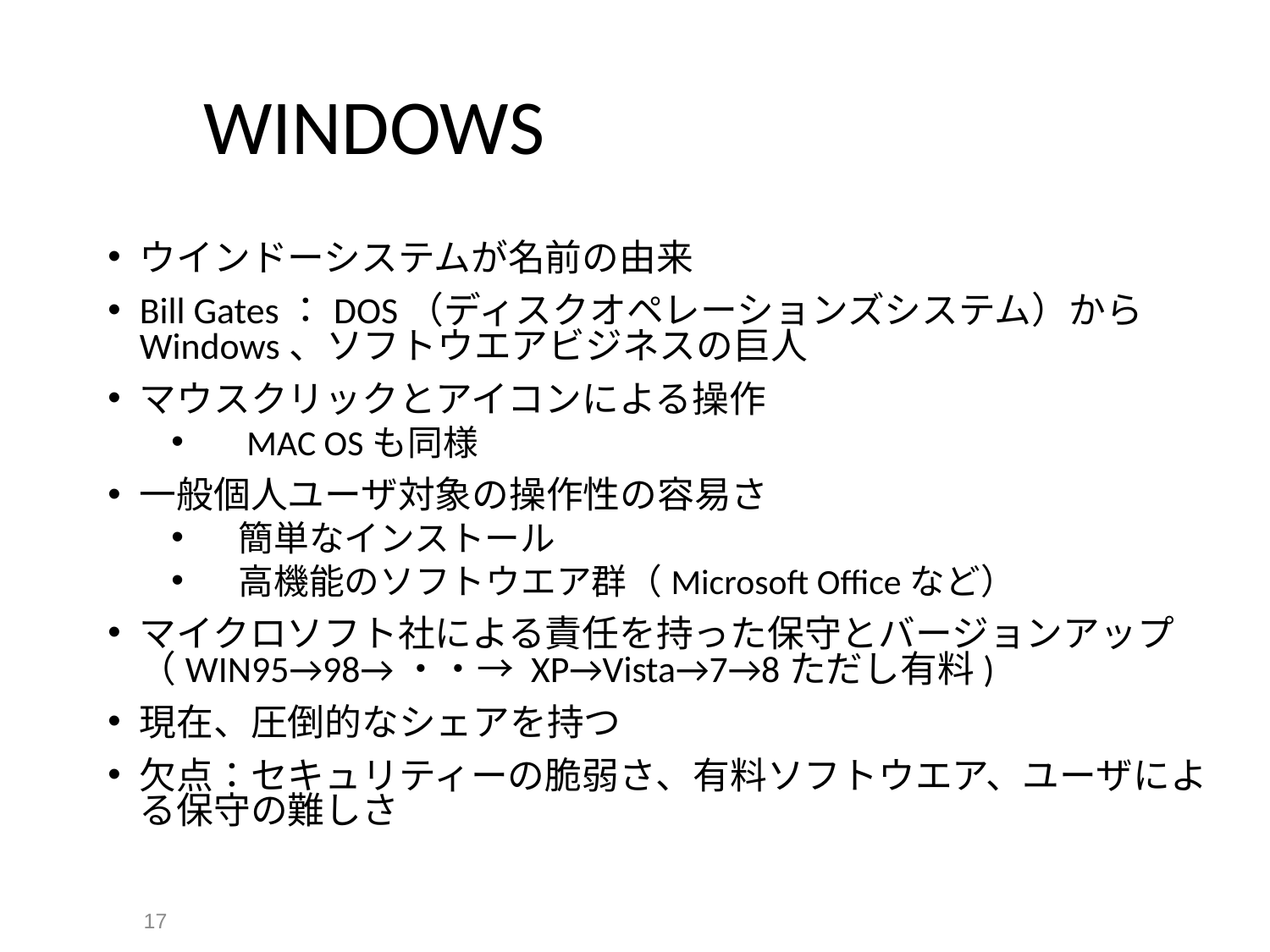

# WINDOWS
ウインドーシステムが名前の由来
Bill Gates：DOS（ディスクオペレーションズシステム）からWindows、ソフトウエアビジネスの巨人
マウスクリックとアイコンによる操作
　MAC OSも同様
一般個人ユーザ対象の操作性の容易さ
　簡単なインストール
　高機能のソフトウエア群（Microsoft Officeなど）
マイクロソフト社による責任を持った保守とバージョンアップ　（WIN95→98→・・→ XP→Vista→7→8ただし有料)
現在、圧倒的なシェアを持つ
欠点：セキュリティーの脆弱さ、有料ソフトウエア、ユーザによる保守の難しさ
17